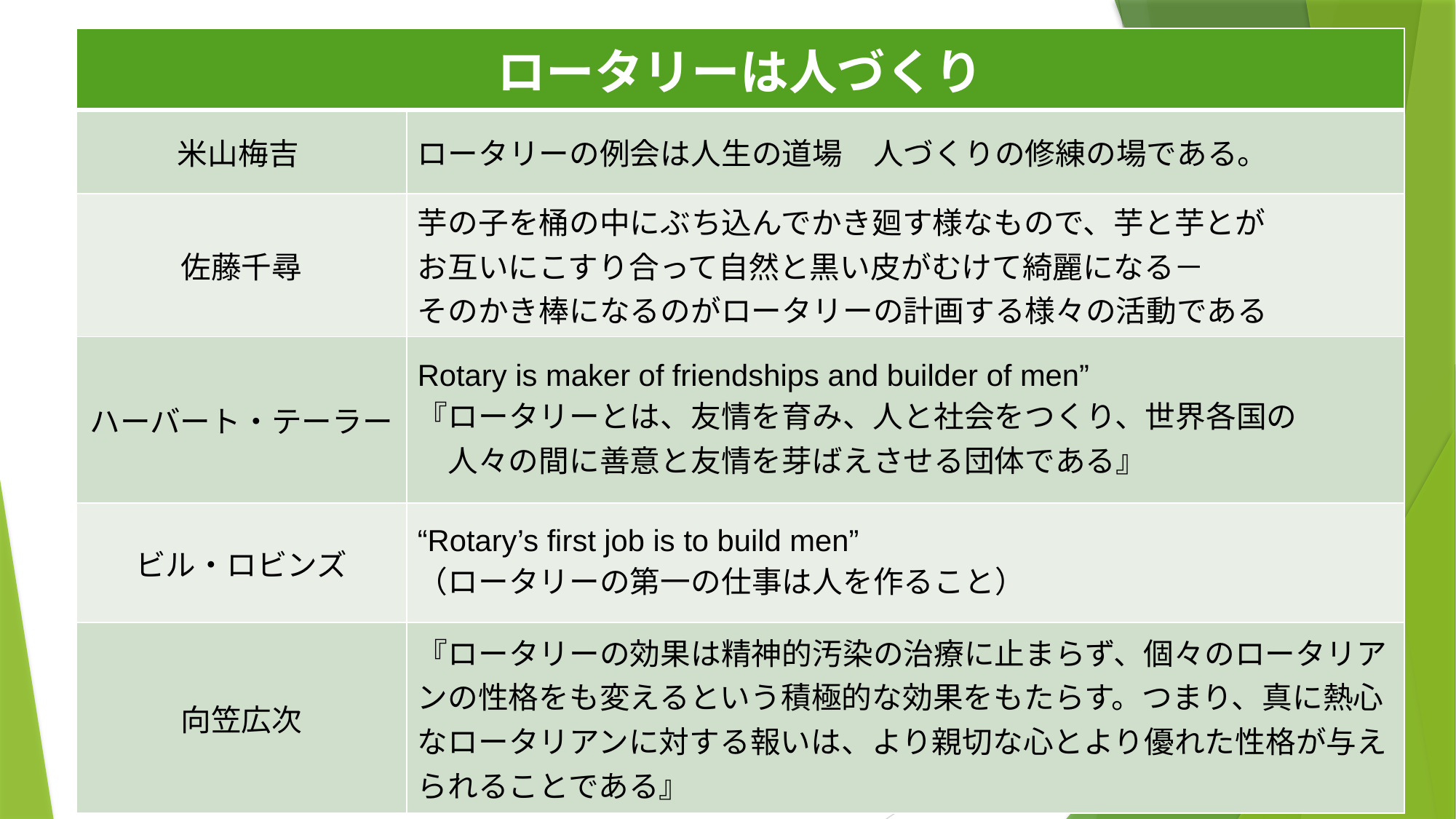

| ロータリーは人づくり |  |
| --- | --- |
| 米山梅吉 | ロータリーの例会は人生の道場　人づくりの修練の場である。 |
| 佐藤千尋 | 芋の子を桶の中にぶち込んでかき廻す様なもので、芋と芋とが お互いにこすり合って自然と黒い皮がむけて綺麗になる－ そのかき棒になるのがロータリーの計画する様々の活動である |
| ハーバート・テーラー | Rotary is maker of friendships and builder of men” 『ロータリーとは、友情を育み、人と社会をつくり、世界各国の 　人々の間に善意と友情を芽ばえさせる団体である』 |
| ビル・ロビンズ | “Rotary’s first job is to build men” （ロータリーの第一の仕事は人を作ること） |
| 向笠広次 | 『ロータリーの効果は精神的汚染の治療に止まらず、個々のロータリアンの性格をも変えるという積極的な効果をもたらす。つまり、真に熱心なロータリアンに対する報いは、より親切な心とより優れた性格が与えられることである』 |